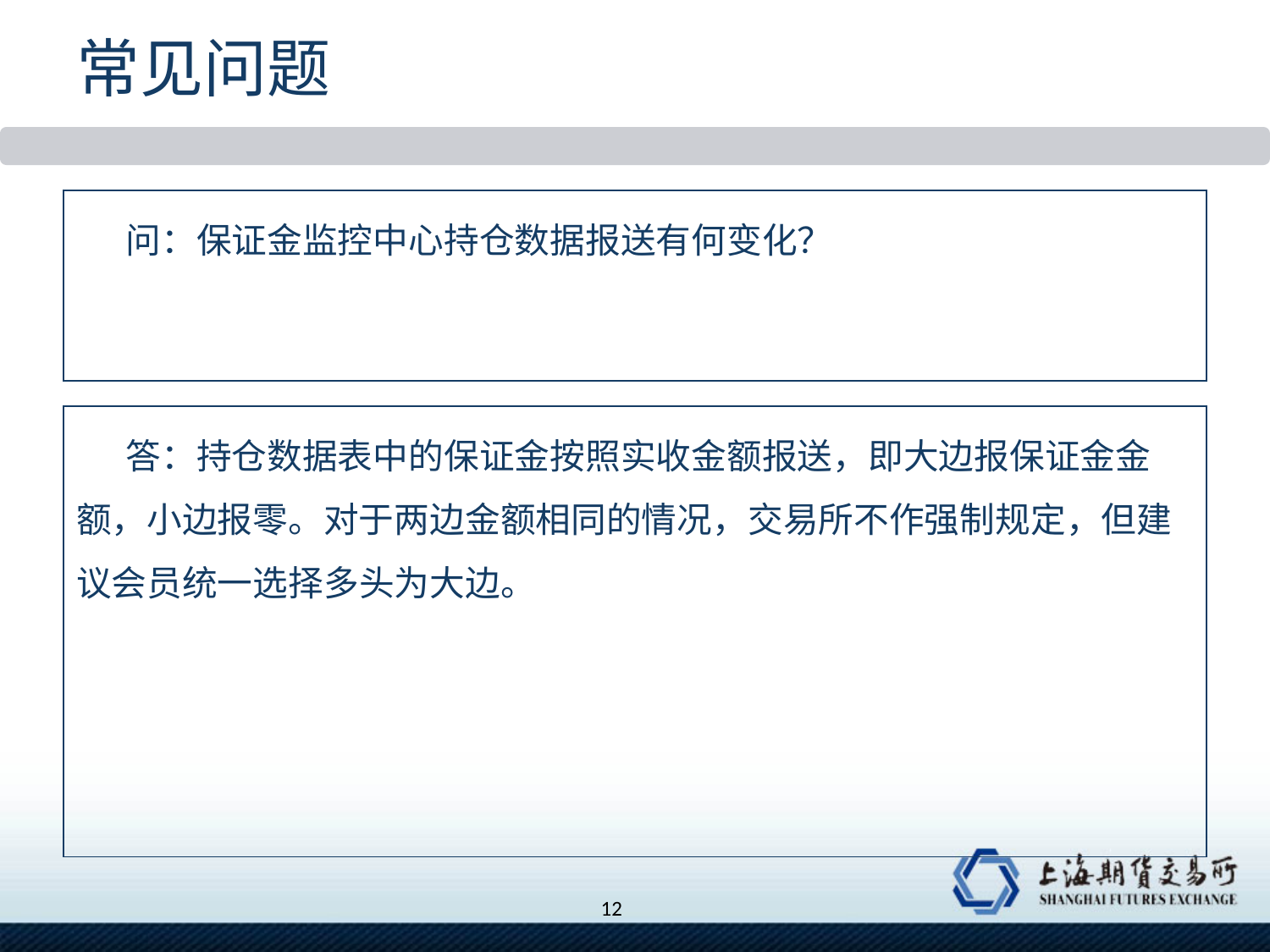

# 常见问题

问：保证金监控中心持仓数据报送有何变化？
答：持仓数据表中的保证金按照实收金额报送，即大边报保证金金额，小边报零。对于两边金额相同的情况，交易所不作强制规定，但建议会员统一选择多头为大边。
12